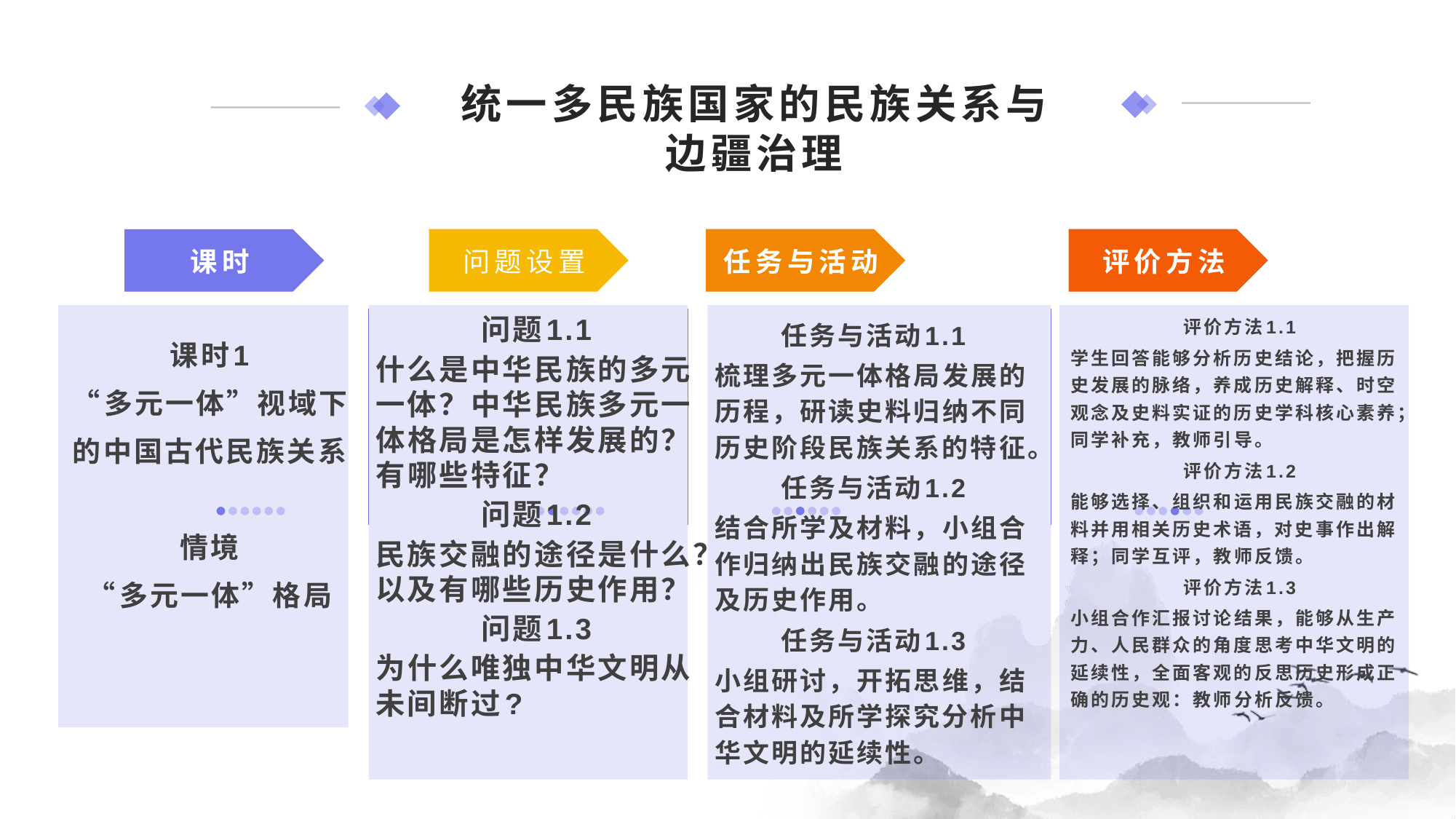

统一多民族国家的民族关系与
边疆治理

问题设置
任务与活动
评价方法
课时
评价方法1.1
学生回答能够分析历史结论，把握历史发展的脉络，养成历史解释、时空观念及史料实证的历史学科核心素养；同学补充，教师引导。
评价方法1.2
能够选择、组织和运用民族交融的材料并用相关历史术语，对史事作出解释；同学互评，教师反馈。
评价方法1.3
小组合作汇报讨论结果，能够从生产力、人民群众的角度思考中华文明的延续性，全面客观的反思历史形成正确的历史观：教师分析反馈。

问题1.1
什么是中华民族的多元一体？中华民族多元一体格局是怎样发展的？有哪些特征？
问题1.2
民族交融的途径是什么？以及有哪些历史作用？
问题1.3
为什么唯独中华文明从未间断过?
任务与活动1.1
梳理多元一体格局发展的历程，研读史料归纳不同历史阶段民族关系的特征。
任务与活动1.2
结合所学及材料，小组合作归纳出民族交融的途径及历史作用。
任务与活动1.3
小组研讨，开拓思维，结合材料及所学探究分析中华文明的延续性。
课时1
“多元一体”视域下
的中国古代民族关系

情境
“多元一体”格局